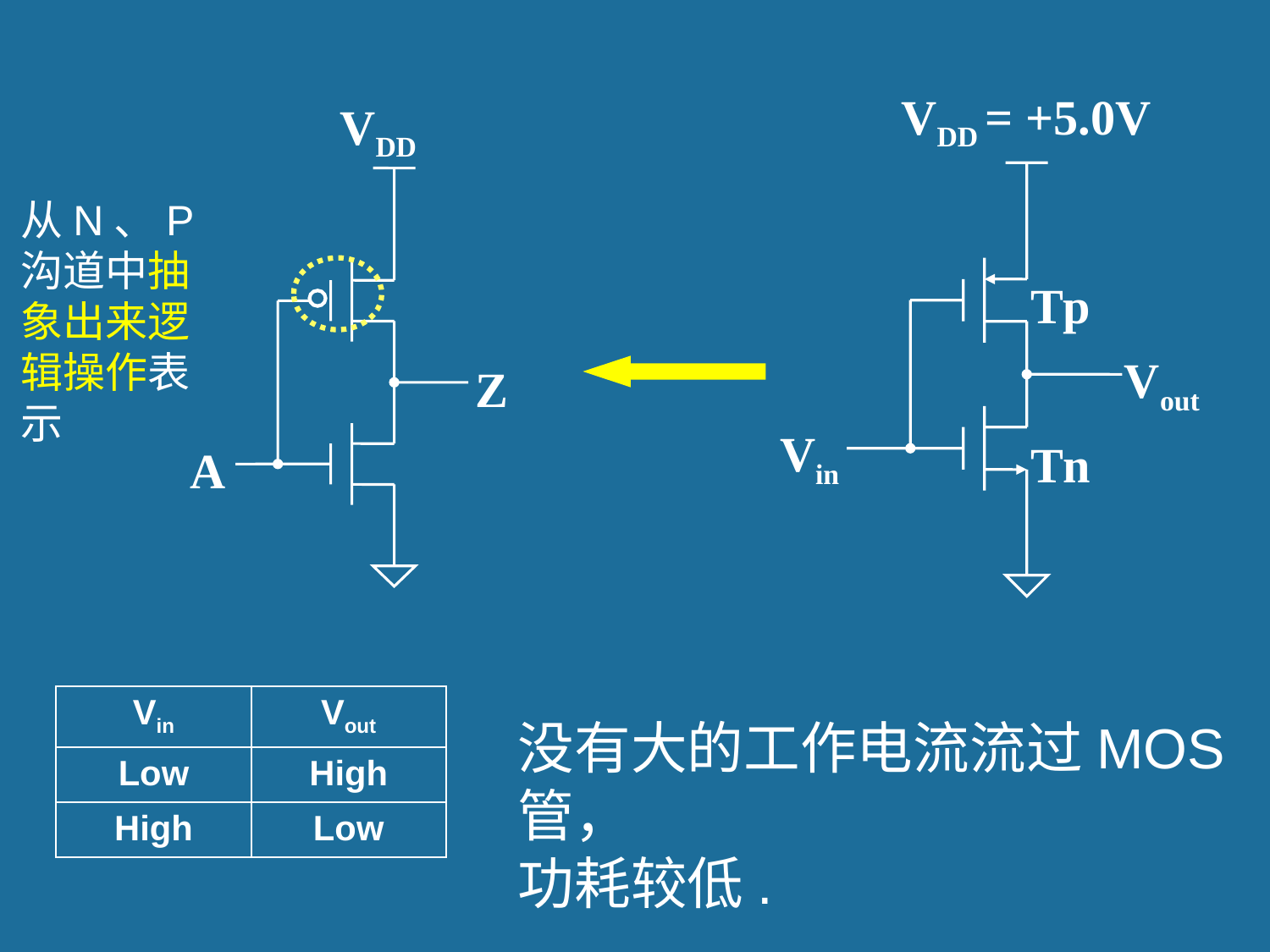

#
VDD = +5.0V

Tp

Vout

Vin
Tn

VDD

Z
A
从N、P沟道中抽象出来逻辑操作表示
“低”有效

| Vin | Vout |
| --- | --- |
| Low | High |
| High | Low |
没有大的工作电流流过MOS管，
功耗较低.
18